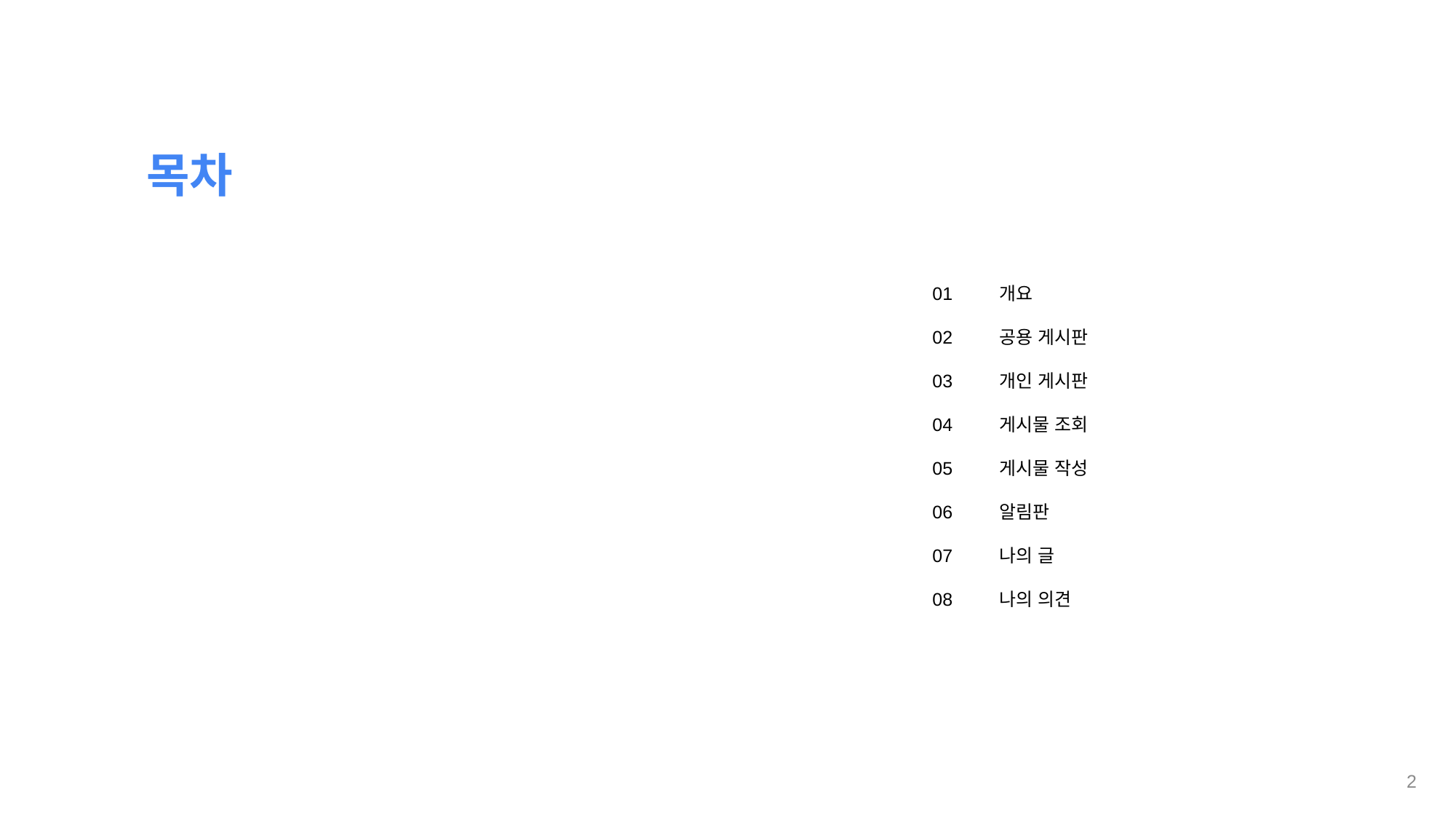

목차
01
02
03
04
05
06
07
08
개요
공용 게시판
개인 게시판
게시물 조회
게시물 작성
알림판
나의 글
나의 의견